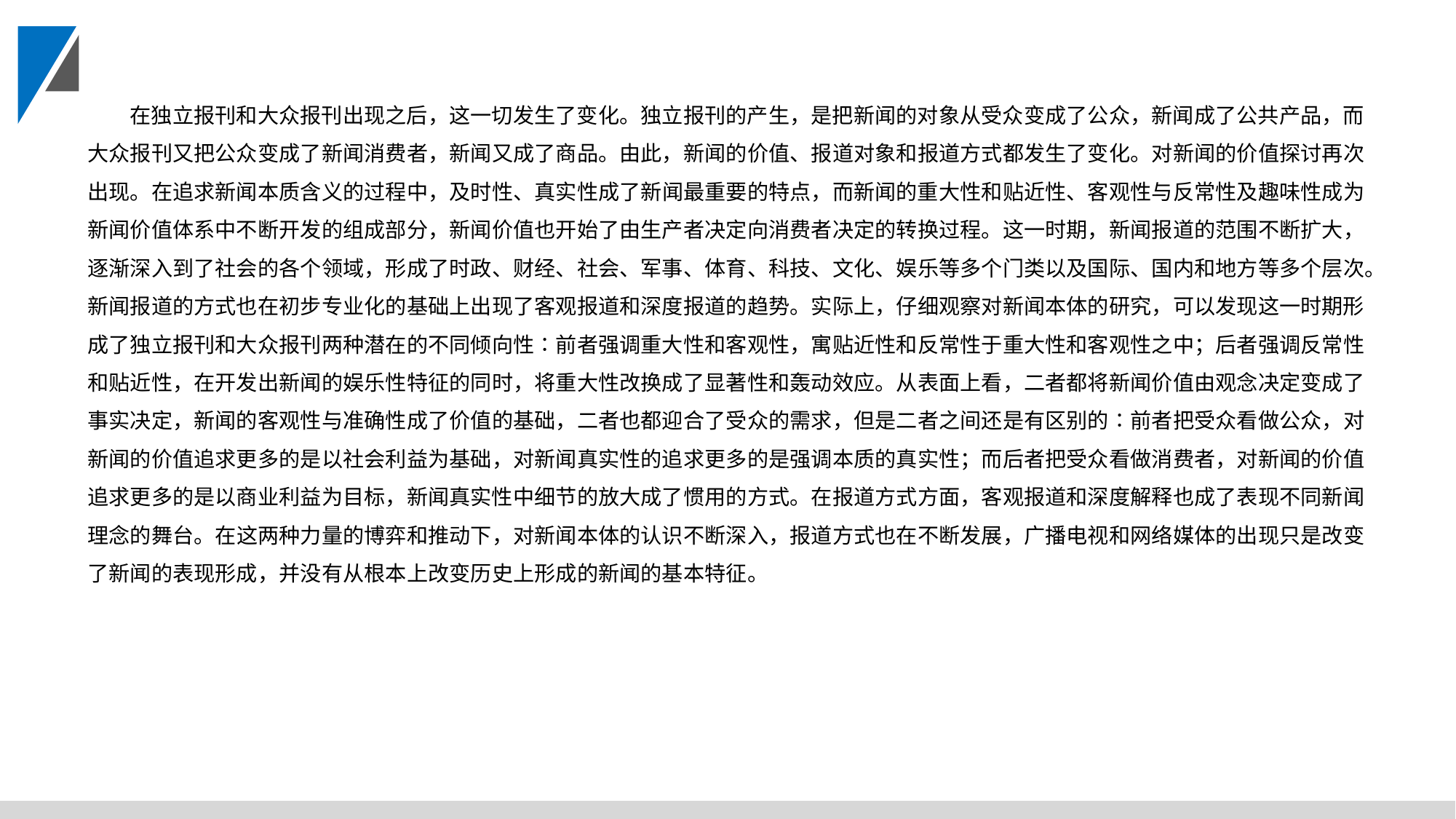

在独立报刊和大众报刊出现之后，这一切发生了变化。独立报刊的产生，是把新闻的对象从受众变成了公众，新闻成了公共产品，而大众报刊又把公众变成了新闻消费者，新闻又成了商品。由此，新闻的价值、报道对象和报道方式都发生了变化。对新闻的价值探讨再次出现。在追求新闻本质含义的过程中，及时性、真实性成了新闻最重要的特点，而新闻的重大性和贴近性、客观性与反常性及趣味性成为新闻价值体系中不断开发的组成部分，新闻价值也开始了由生产者决定向消费者决定的转换过程。这一时期，新闻报道的范围不断扩大，逐渐深入到了社会的各个领域，形成了时政、财经、社会、军事、体育、科技、文化、娱乐等多个门类以及国际、国内和地方等多个层次。新闻报道的方式也在初步专业化的基础上出现了客观报道和深度报道的趋势。实际上，仔细观察对新闻本体的研究，可以发现这一时期形成了独立报刊和大众报刊两种潜在的不同倾向性∶前者强调重大性和客观性，寓贴近性和反常性于重大性和客观性之中；后者强调反常性和贴近性，在开发出新闻的娱乐性特征的同时，将重大性改换成了显著性和轰动效应。从表面上看，二者都将新闻价值由观念决定变成了事实决定，新闻的客观性与准确性成了价值的基础，二者也都迎合了受众的需求，但是二者之间还是有区别的∶前者把受众看做公众，对新闻的价值追求更多的是以社会利益为基础，对新闻真实性的追求更多的是强调本质的真实性；而后者把受众看做消费者，对新闻的价值追求更多的是以商业利益为目标，新闻真实性中细节的放大成了惯用的方式。在报道方式方面，客观报道和深度解释也成了表现不同新闻理念的舞台。在这两种力量的博弈和推动下，对新闻本体的认识不断深入，报道方式也在不断发展，广播电视和网络媒体的出现只是改变了新闻的表现形成，并没有从根本上改变历史上形成的新闻的基本特征。